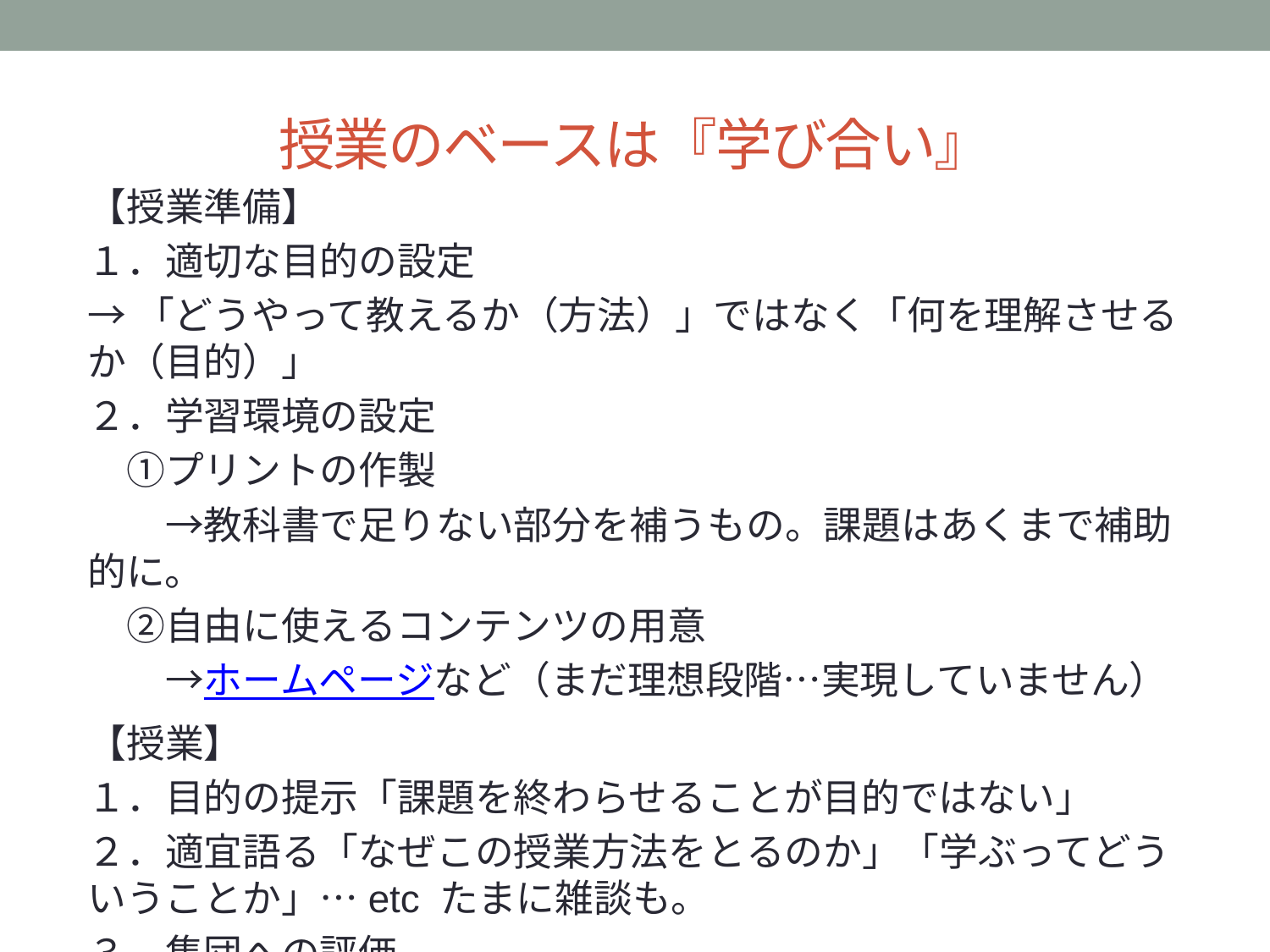

# 授業のベースは『学び合い』
【授業準備】
１．適切な目的の設定
→「どうやって教えるか（方法）」ではなく「何を理解させるか（目的）」
２．学習環境の設定
　①プリントの作製
　　→教科書で足りない部分を補うもの。課題はあくまで補助的に。
　②自由に使えるコンテンツの用意
　　→ホームページなど（まだ理想段階…実現していません）
【授業】
１．目的の提示「課題を終わらせることが目的ではない」
２．適宜語る「なぜこの授業方法をとるのか」「学ぶってどういうことか」…etc たまに雑談も。
３．集団への評価